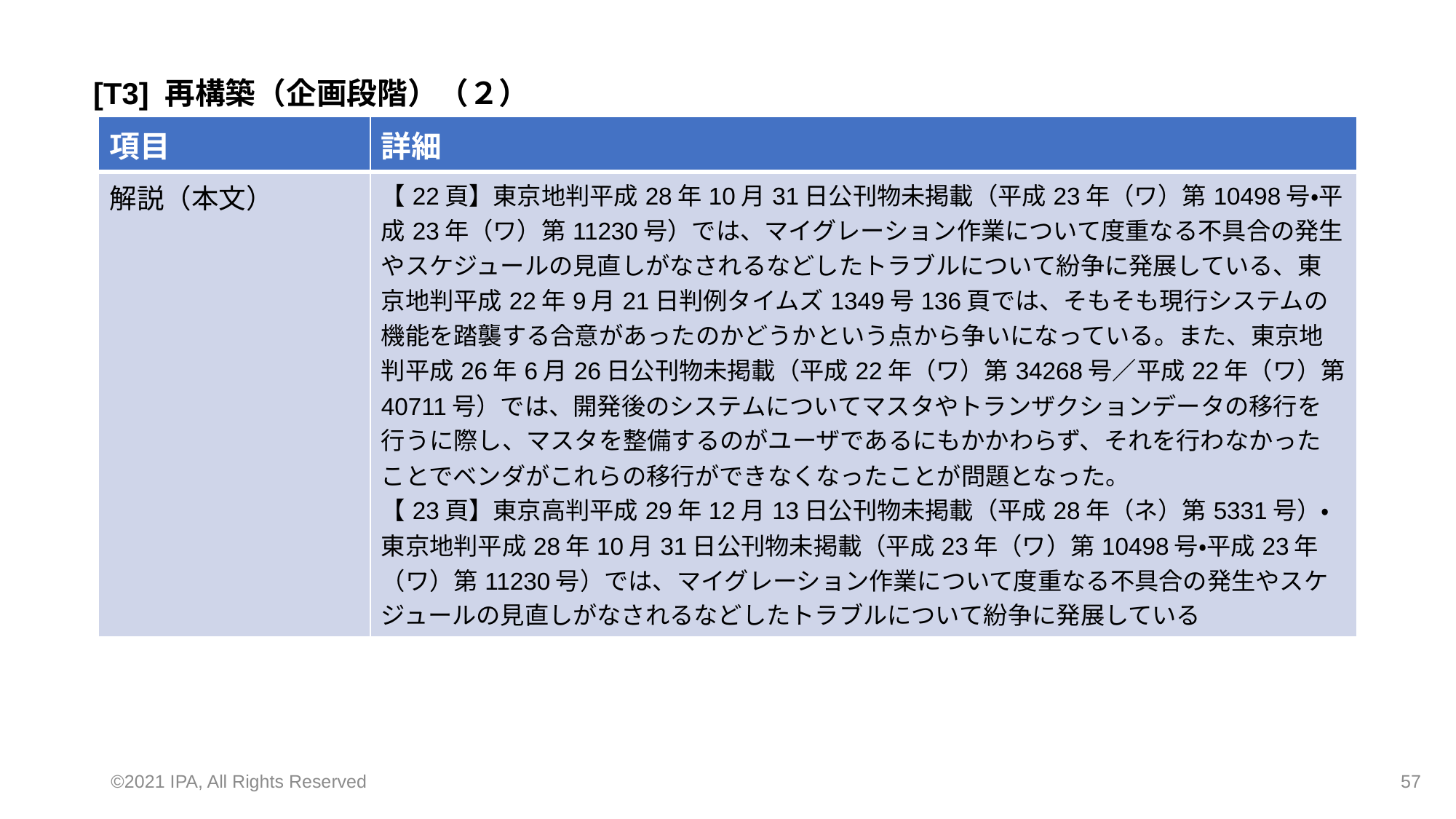

[T3] 再構築（企画段階）（２）
| 項目 | 詳細 |
| --- | --- |
| 解説（本文） | 【22頁】東京地判平成28年10月31日公刊物未掲載（平成23年（ワ）第10498号・平成23年（ワ）第11230号）では、マイグレーション作業について度重なる不具合の発生やスケジュールの見直しがなされるなどしたトラブルについて紛争に発展している、東京地判平成22年9月21日判例タイムズ1349号136頁では、そもそも現行システムの機能を踏襲する合意があったのかどうかという点から争いになっている。また、東京地判平成26年6月26日公刊物未掲載（平成22年（ワ）第34268号／平成22年（ワ）第40711号）では、開発後のシステムについてマスタやトランザクションデータの移行を行うに際し、マスタを整備するのがユーザであるにもかかわらず、それを行わなかったことでベンダがこれらの移行ができなくなったことが問題となった。 【23頁】東京高判平成29年12月13日公刊物未掲載（平成28年（ネ）第5331号）・東京地判平成28年10月31日公刊物未掲載（平成23年（ワ）第10498号・平成23年（ワ）第11230号）では、マイグレーション作業について度重なる不具合の発生やスケジュールの見直しがなされるなどしたトラブルについて紛争に発展している |
©2021 IPA, All Rights Reserved
57